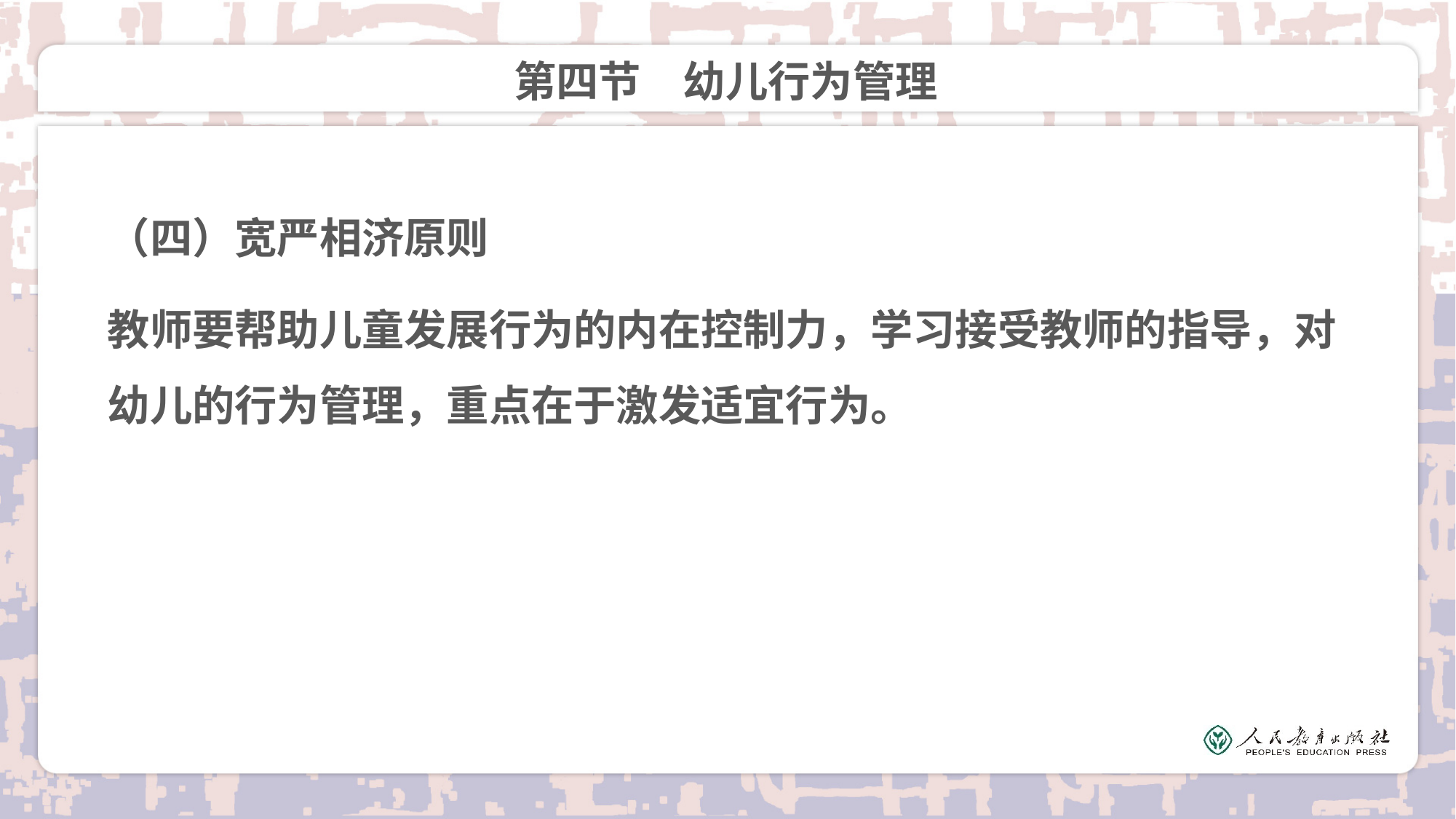

# 第四节　幼儿行为管理
（四）宽严相济原则
教师要帮助儿童发展行为的内在控制力，学习接受教师的指导，对幼儿的行为管理，重点在于激发适宜行为。